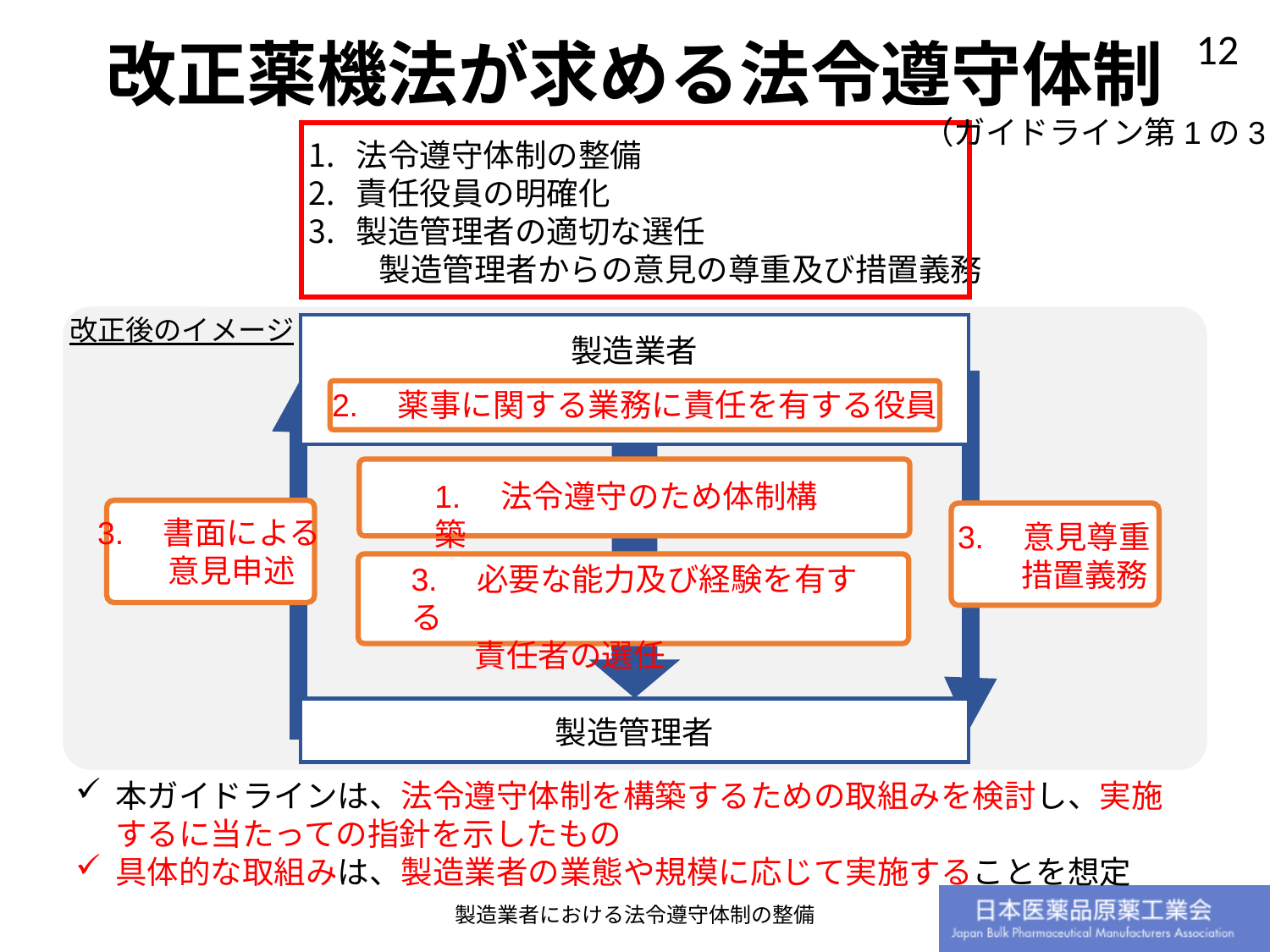

改正薬機法が求める法令遵守体制
（ガイドライン第1の3）

法令遵守体制の整備
責任役員の明確化
製造管理者の適切な選任
　　 製造管理者からの意見の尊重及び措置義務

改正後のイメージ

製造業者
2.　薬事に関する業務に責任を有する役員

1.　法令遵守のため体制構築

3.　書面による
　　 意見申述
3.　意見尊重
　　措置義務
3.　必要な能力及び経験を有する
　　責任者の選任

製造管理者
本ガイドラインは、法令遵守体制を構築するための取組みを検討し、実施するに当たっての指針を示したもの
具体的な取組みは、製造業者の業態や規模に応じて実施することを想定
製造業者における法令遵守体制の整備